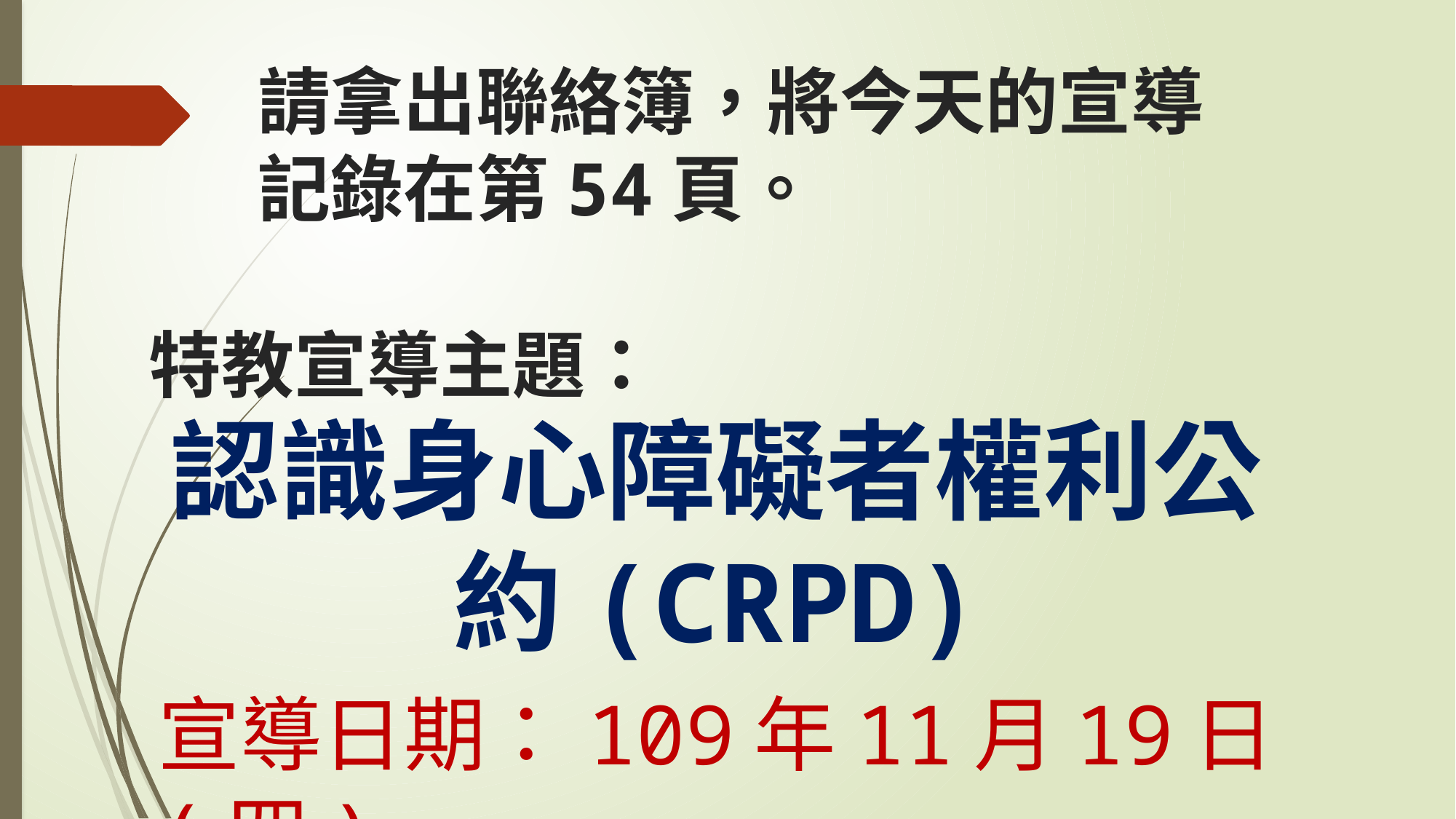

請拿出聯絡簿，將今天的宣導記錄在第54頁。

特教宣導主題：
認識身心障礙者權利公約(CRPD)
宣導日期：109年11月19日(四)